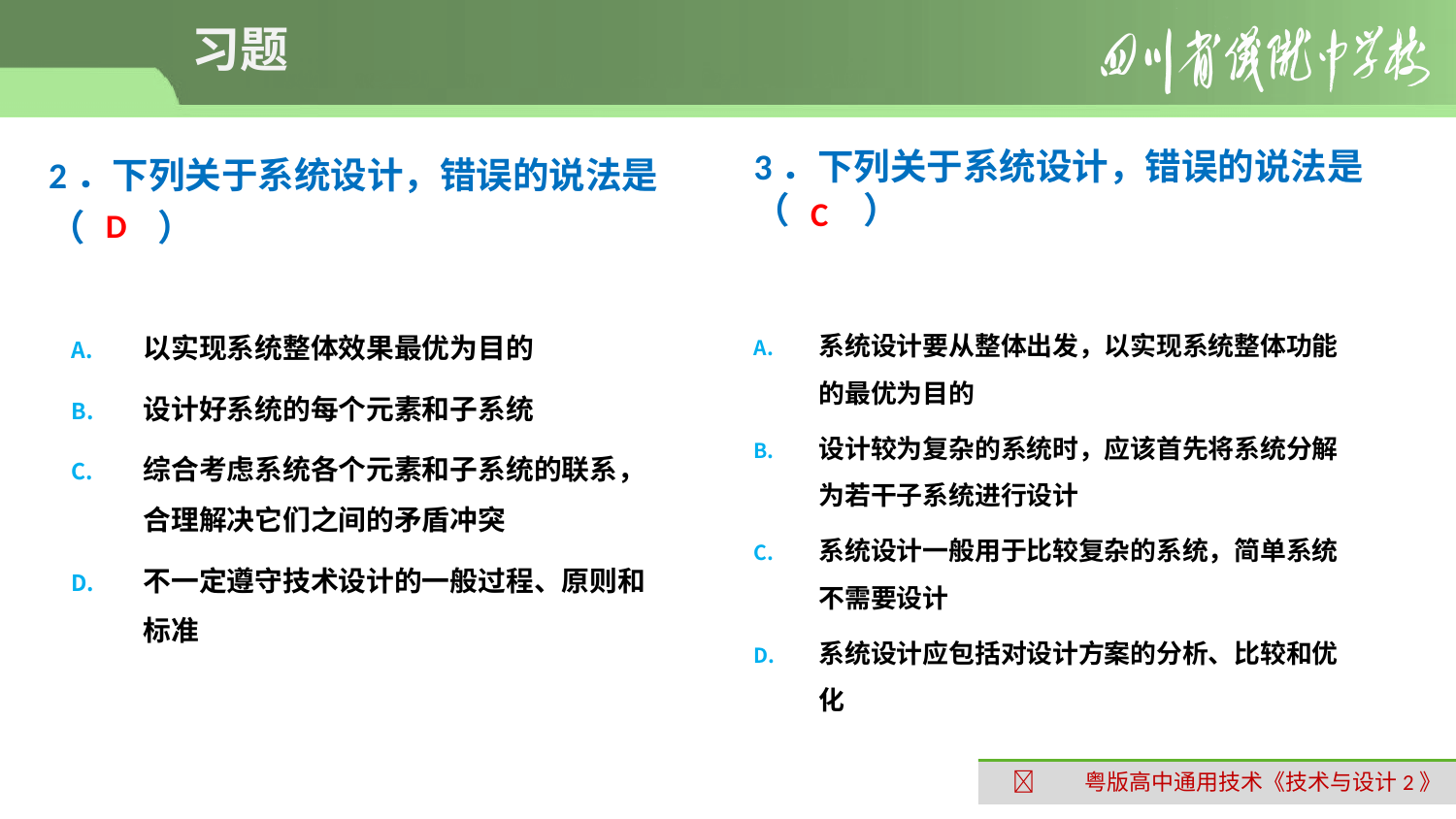

# 习题
2．下列关于系统设计，错误的说法是（　　）
3．下列关于系统设计，错误的说法是（　　）

C
D
以实现系统整体效果最优为目的
设计好系统的每个元素和子系统
综合考虑系统各个元素和子系统的联系，合理解决它们之间的矛盾冲突
不一定遵守技术设计的一般过程、原则和标准
系统设计要从整体出发，以实现系统整体功能的最优为目的
设计较为复杂的系统时，应该首先将系统分解为若干子系统进行设计
系统设计一般用于比较复杂的系统，简单系统不需要设计
系统设计应包括对设计方案的分析、比较和优化